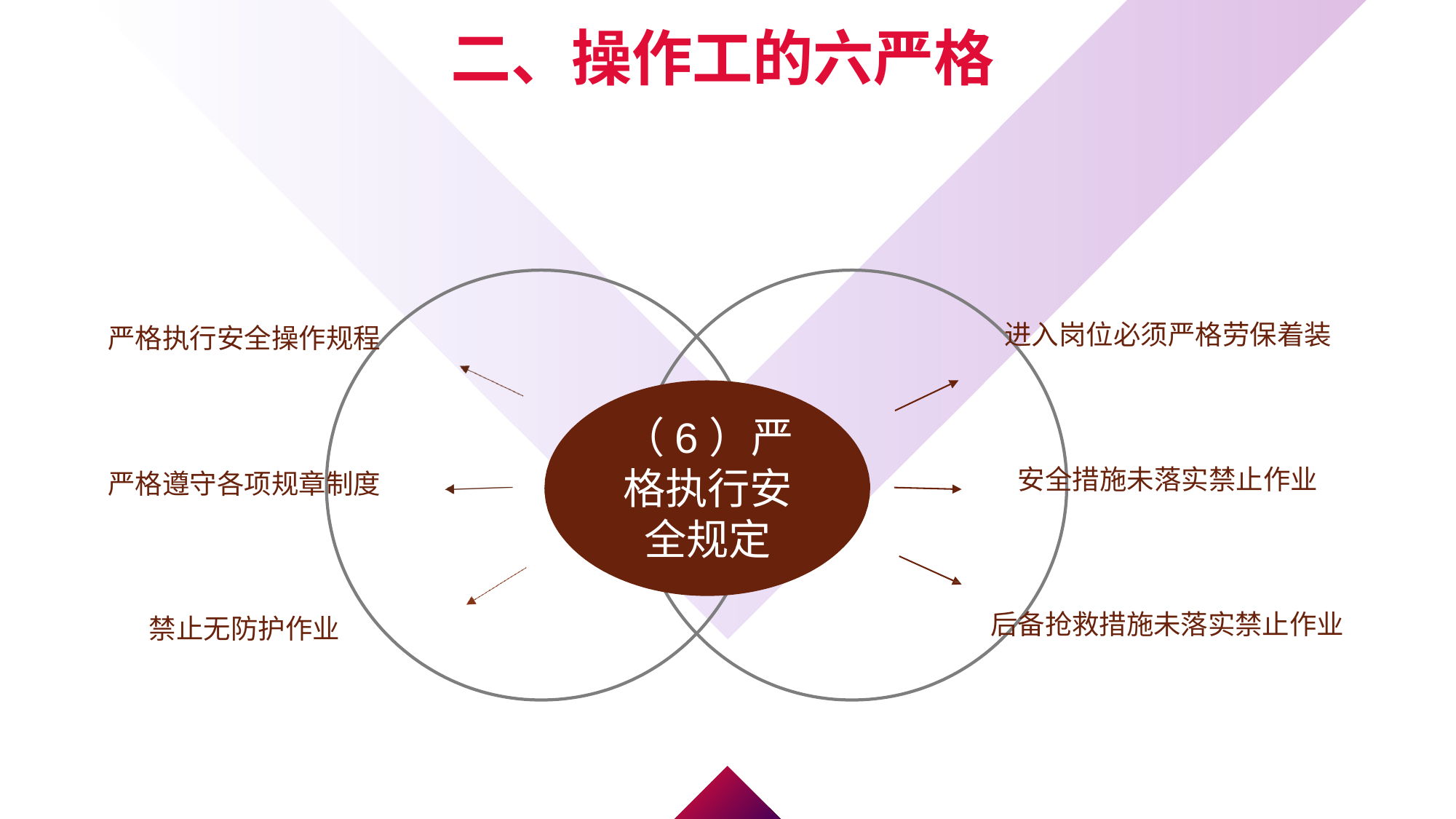

二、操作工的六严格

进入岗位必须严格劳保着装
严格执行安全操作规程

（6）严格执行安全规定
安全措施未落实禁止作业
严格遵守各项规章制度

后备抢救措施未落实禁止作业
禁止无防护作业